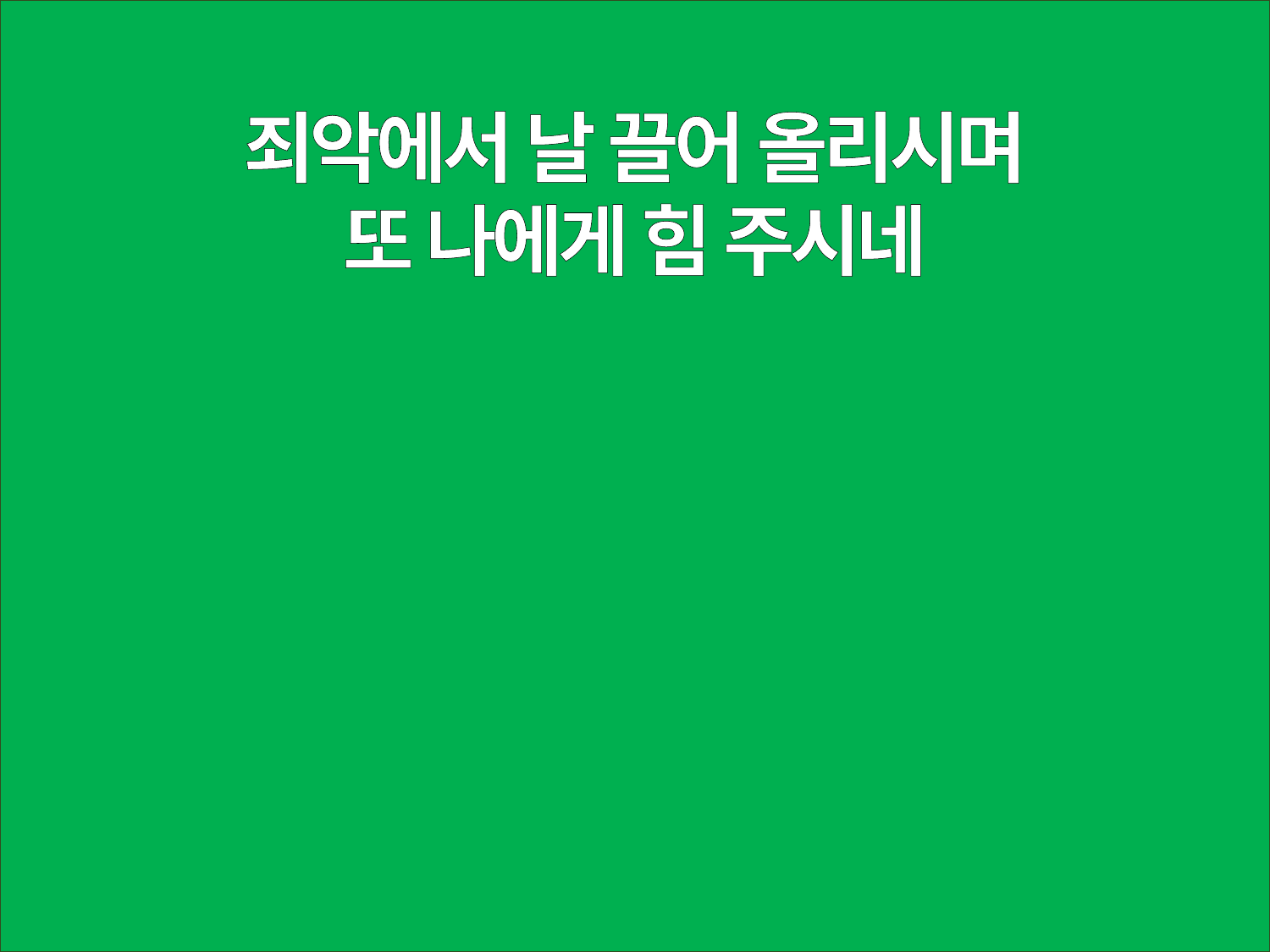

죄악에서 날 끌어 올리시며
또 나에게 힘 주시네